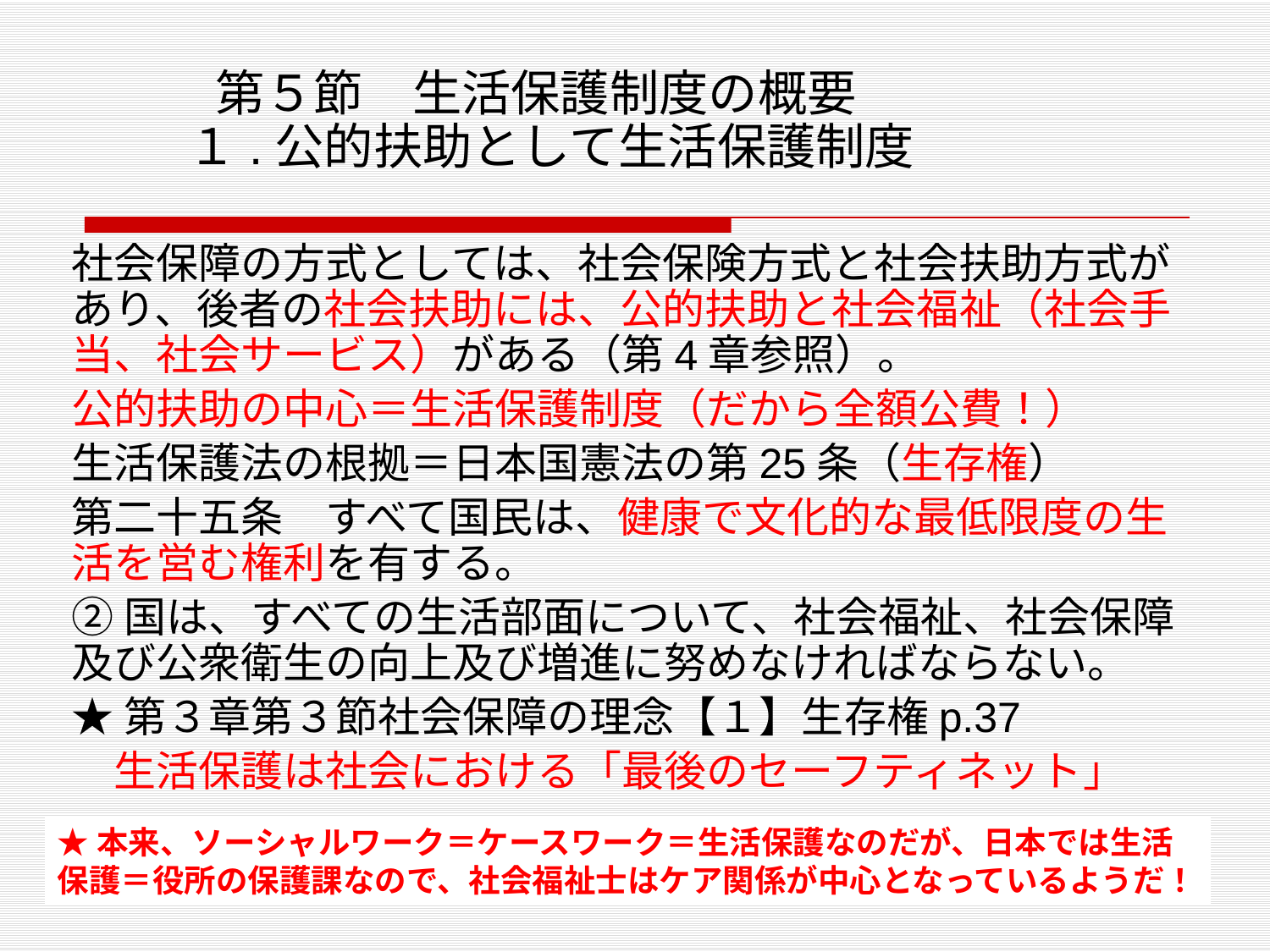

# 第５節　生活保護制度の概要　 １.公的扶助として生活保護制度
社会保障の方式としては、社会保険方式と社会扶助方式があり、後者の社会扶助には、公的扶助と社会福祉（社会手当、社会サービス）がある（第4章参照）。
公的扶助の中心＝生活保護制度（だから全額公費！）
生活保護法の根拠＝日本国憲法の第25条（生存権）
第二十五条　すべて国民は、健康で文化的な最低限度の生活を営む権利を有する。
②国は、すべての生活部面について、社会福祉、社会保障及び公衆衛生の向上及び増進に努めなければならない。
★第３章第３節社会保障の理念【１】生存権p.37
　生活保護は社会における「最後のセーフティネット」
★本来、ソーシャルワーク＝ケースワーク＝生活保護なのだが、日本では生活保護＝役所の保護課なので、社会福祉士はケア関係が中心となっているようだ！